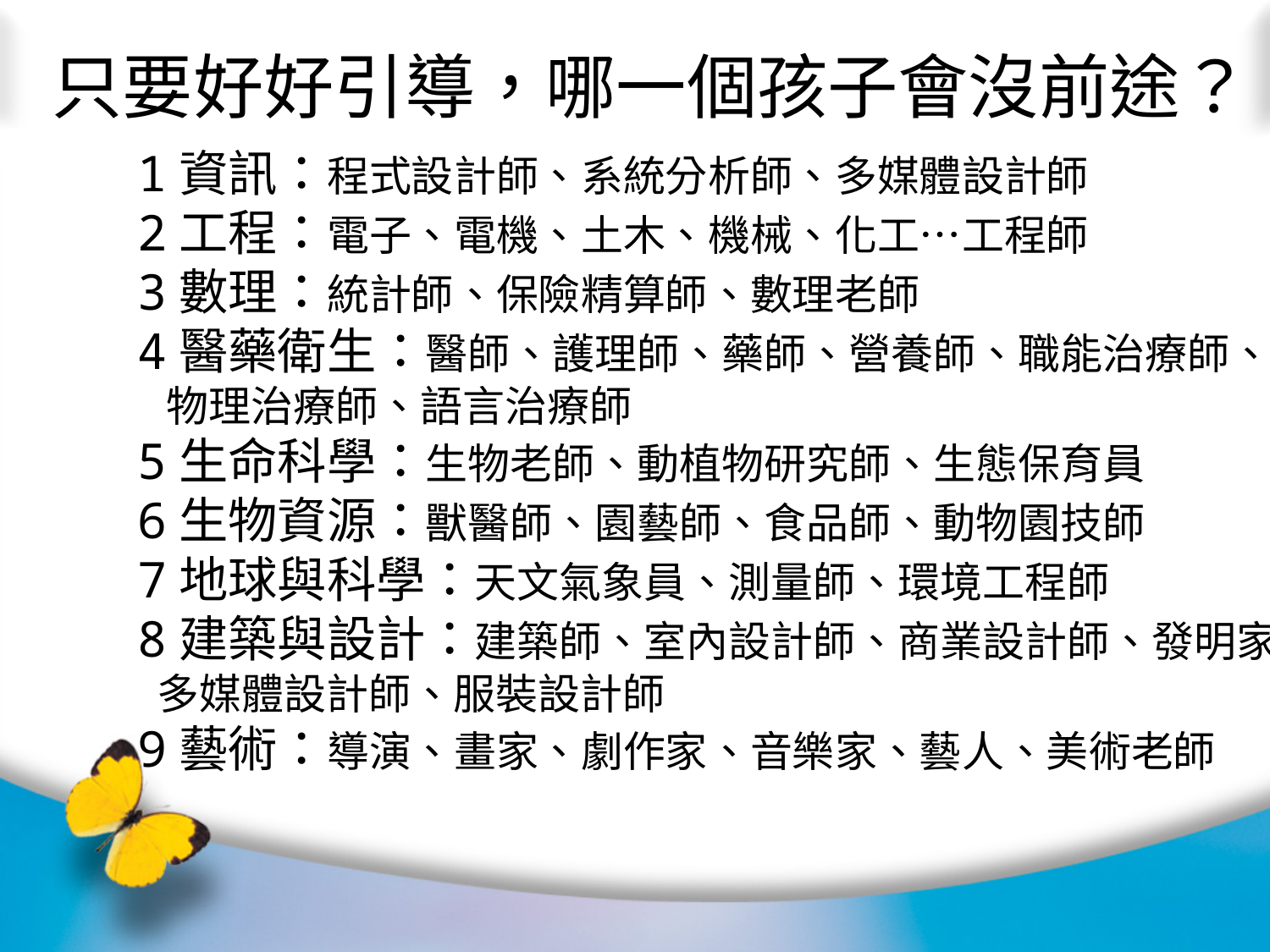

只要好好引導，哪一個孩子會沒前途？
1資訊：程式設計師、系統分析師、多媒體設計師
2工程：電子、電機、土木、機械、化工…工程師
3數理：統計師、保險精算師、數理老師
4醫藥衛生：醫師、護理師、藥師、營養師、職能治療師、
  物理治療師、語言治療師
5生命科學：生物老師、動植物研究師、生態保育員
6生物資源：獸醫師、園藝師、食品師、動物園技師
7地球與科學：天文氣象員、測量師、環境工程師
8建築與設計：建築師、室內設計師、商業設計師、發明家
 多媒體設計師、服裝設計師
9藝術：導演、畫家、劇作家、音樂家、藝人、美術老師